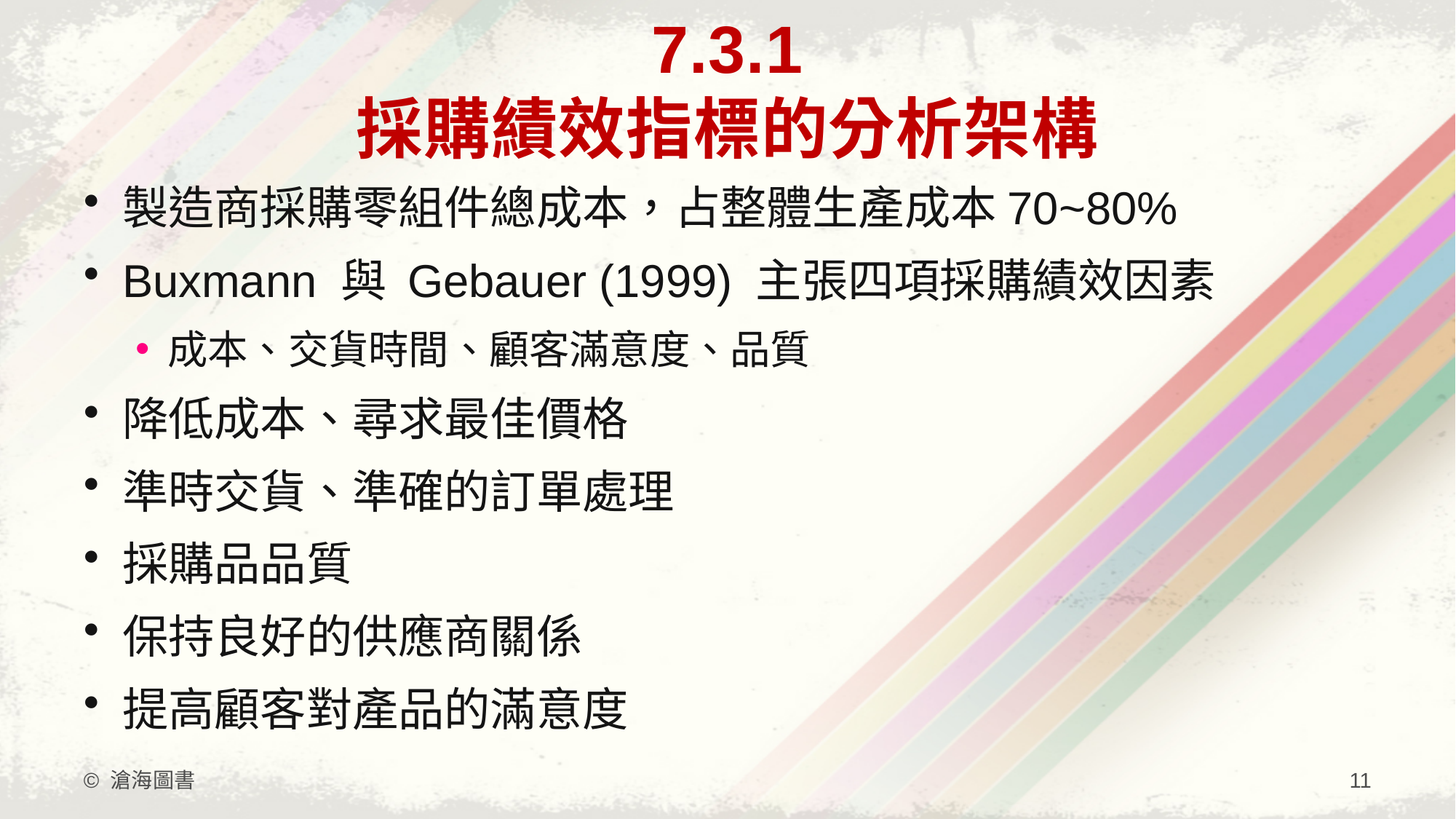

# 7.3.1 採購績效指標的分析架構
製造商採購零組件總成本，占整體生產成本70~80%
Buxmann 與 Gebauer (1999) 主張四項採購績效因素
成本、交貨時間、顧客滿意度、品質
降低成本、尋求最佳價格
準時交貨、準確的訂單處理
採購品品質
保持良好的供應商關係
提高顧客對產品的滿意度
© 滄海圖書
11